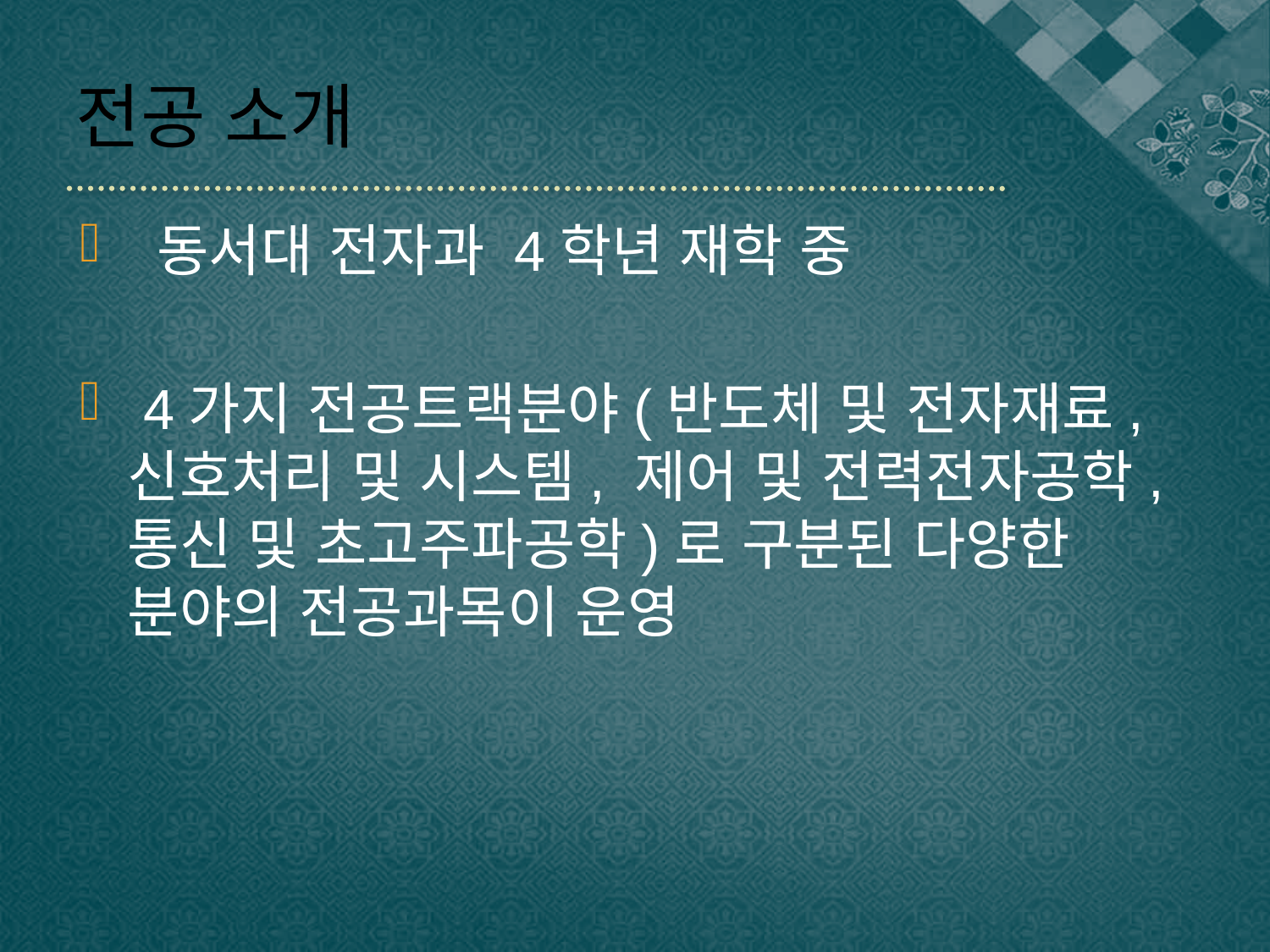

# 전공 소개
 동서대 전자과 4학년 재학 중

 4가지 전공트랙분야(반도체 및 전자재료, 신호처리 및 시스템, 제어 및 전력전자공학, 통신 및 초고주파공학)로 구분된 다양한 분야의 전공과목이 운영